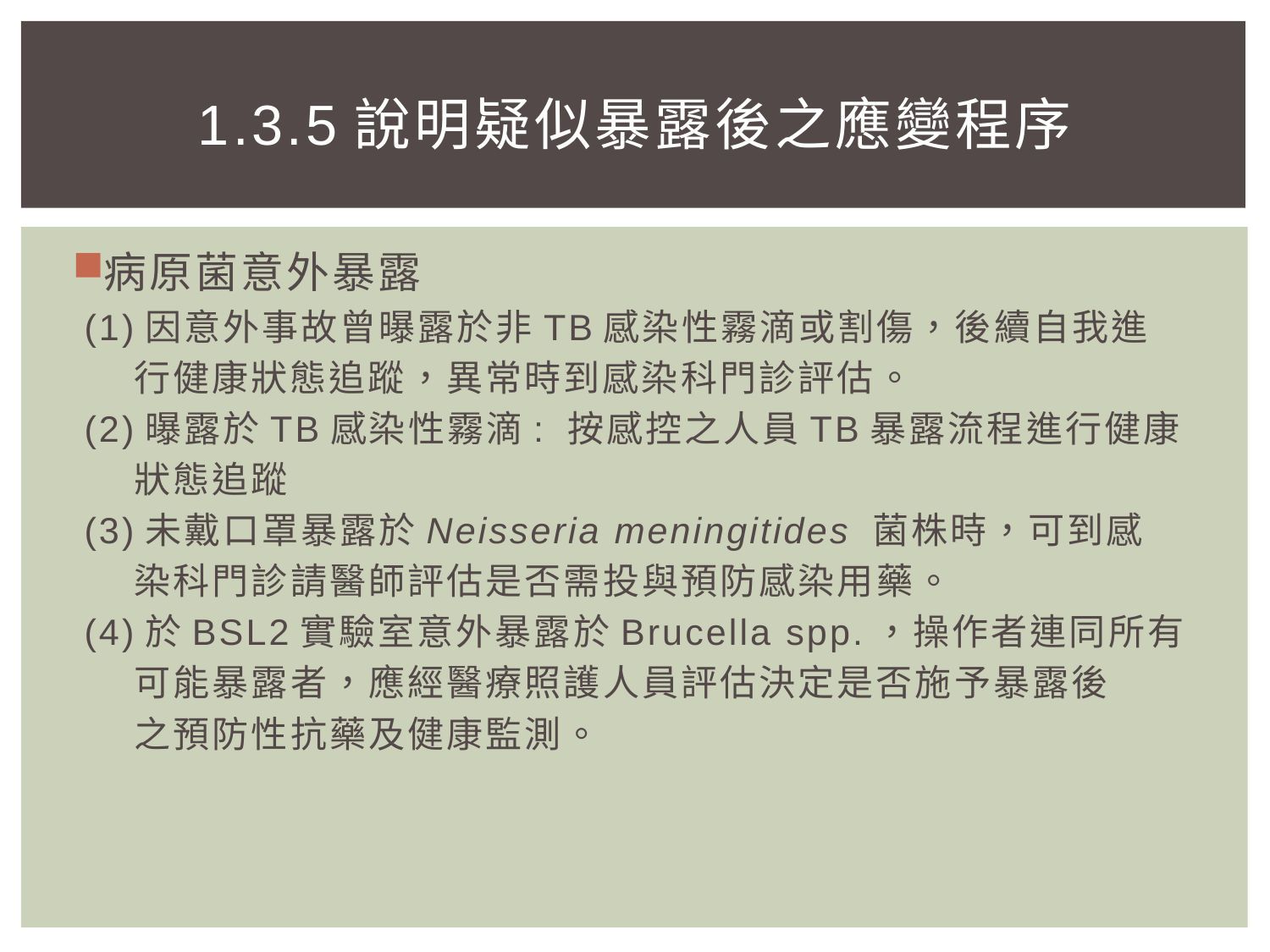

# 1.3.5說明疑似暴露後之應變程序
病原菌意外暴露
 (1)因意外事故曾曝露於非TB感染性霧滴或割傷，後續自我進
     行健康狀態追蹤，異常時到感染科門診評估。
 (2)曝露於TB感染性霧滴: 按感控之人員TB暴露流程進行健康
     狀態追蹤
 (3)未戴口罩暴露於Neisseria meningitides 菌株時，可到感
     染科門診請醫師評估是否需投與預防感染用藥。
 (4)於BSL2實驗室意外暴露於Brucella spp.，操作者連同所有
     可能暴露者，應經醫療照護人員評估決定是否施予暴露後
     之預防性抗藥及健康監測。